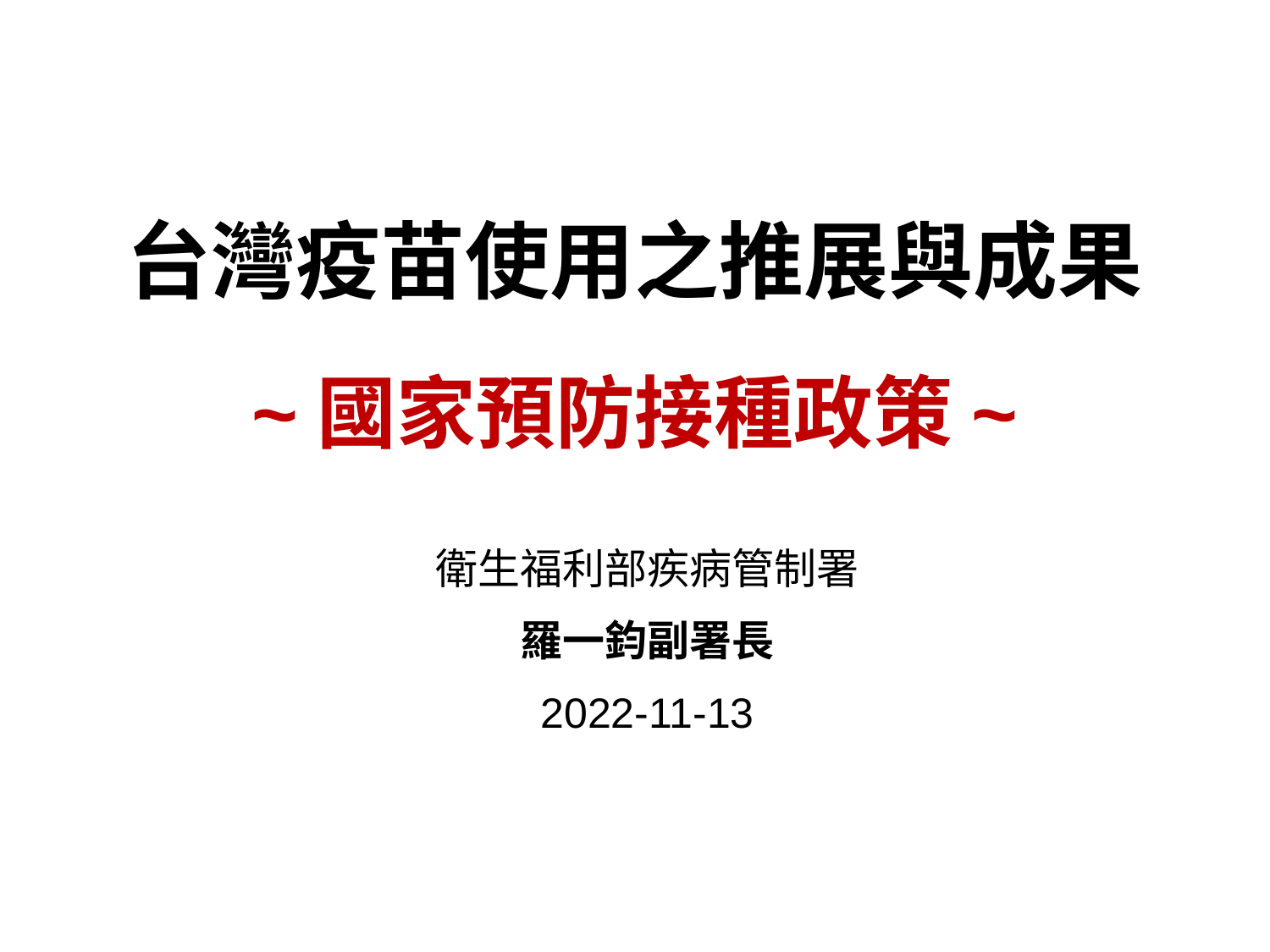

台灣疫苗使用之推展與成果
~國家預防接種政策~
衛生福利部疾病管制署
羅一鈞副署長
2022-11-13